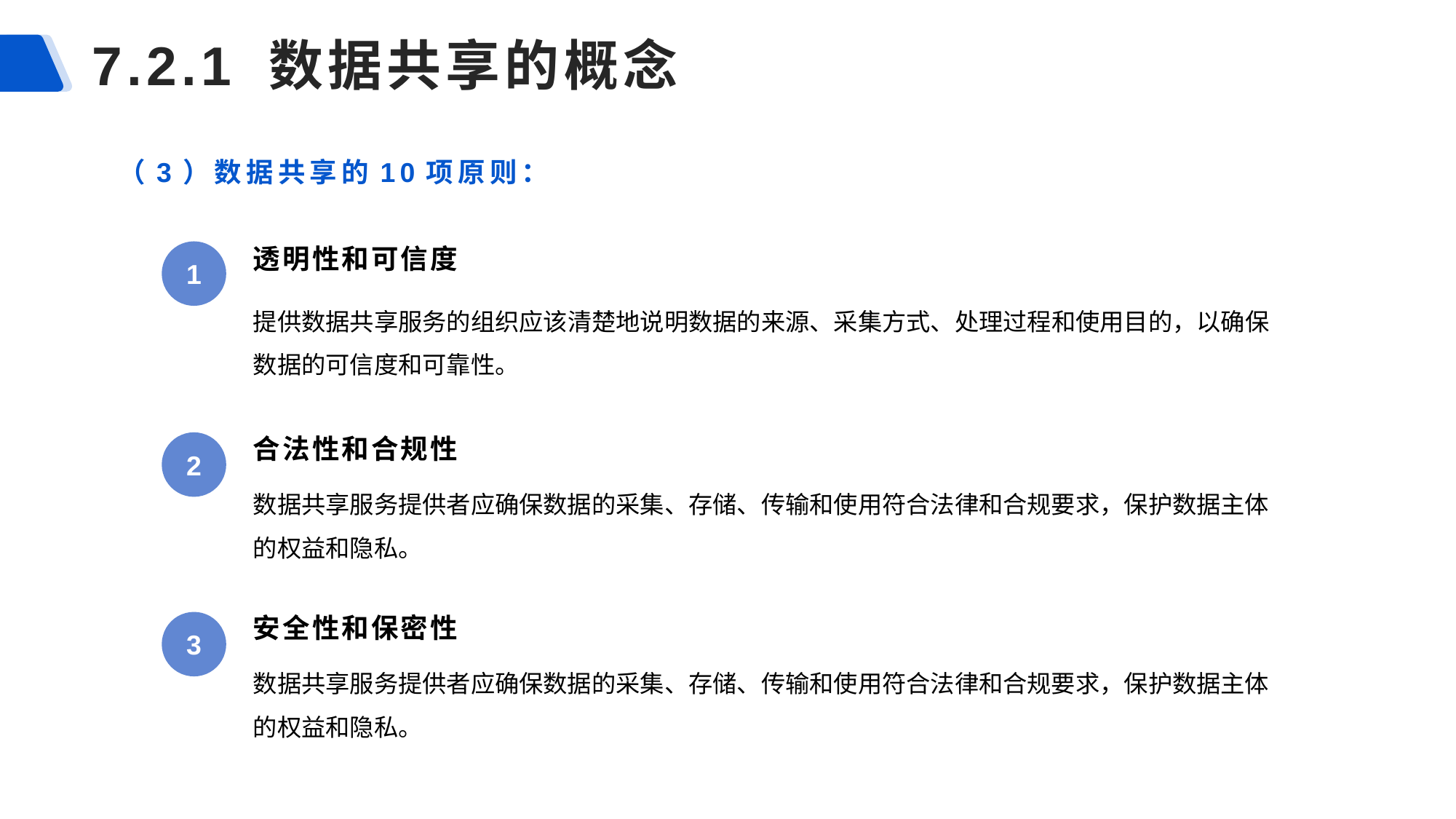

7.2.1 数据共享的概念
# （3）数据共享的10项原则：
透明性和可信度
1
提供数据共享服务的组织应该清楚地说明数据的来源、采集方式、处理过程和使用目的，以确保数据的可信度和可靠性。
合法性和合规性
2
数据共享服务提供者应确保数据的采集、存储、传输和使用符合法律和合规要求，保护数据主体的权益和隐私。
安全性和保密性
3
数据共享服务提供者应确保数据的采集、存储、传输和使用符合法律和合规要求，保护数据主体的权益和隐私。